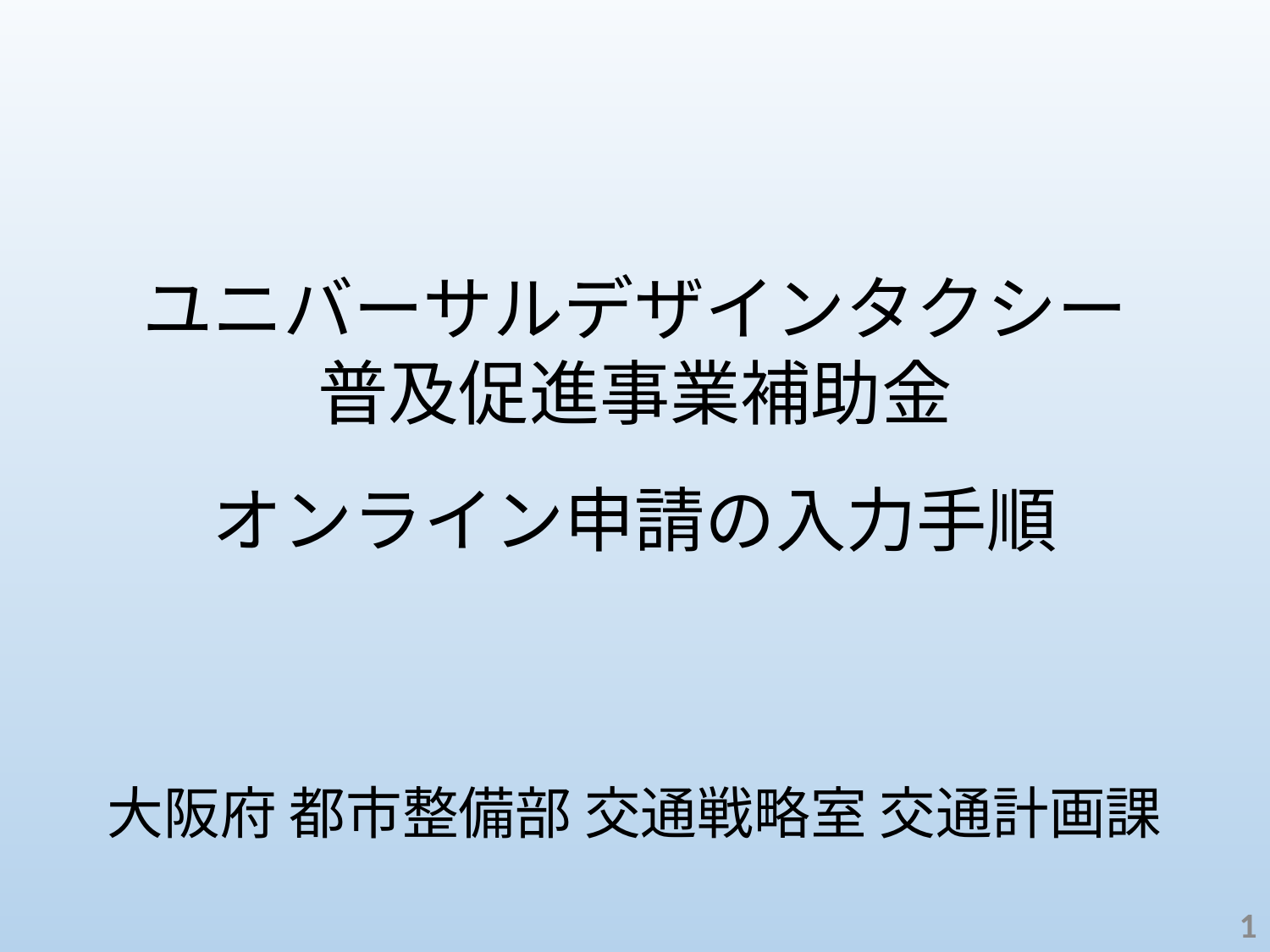

ユニバーサルデザインタクシー
普及促進事業補助金
オンライン申請の入力手順
大阪府 都市整備部 交通戦略室 交通計画課
1